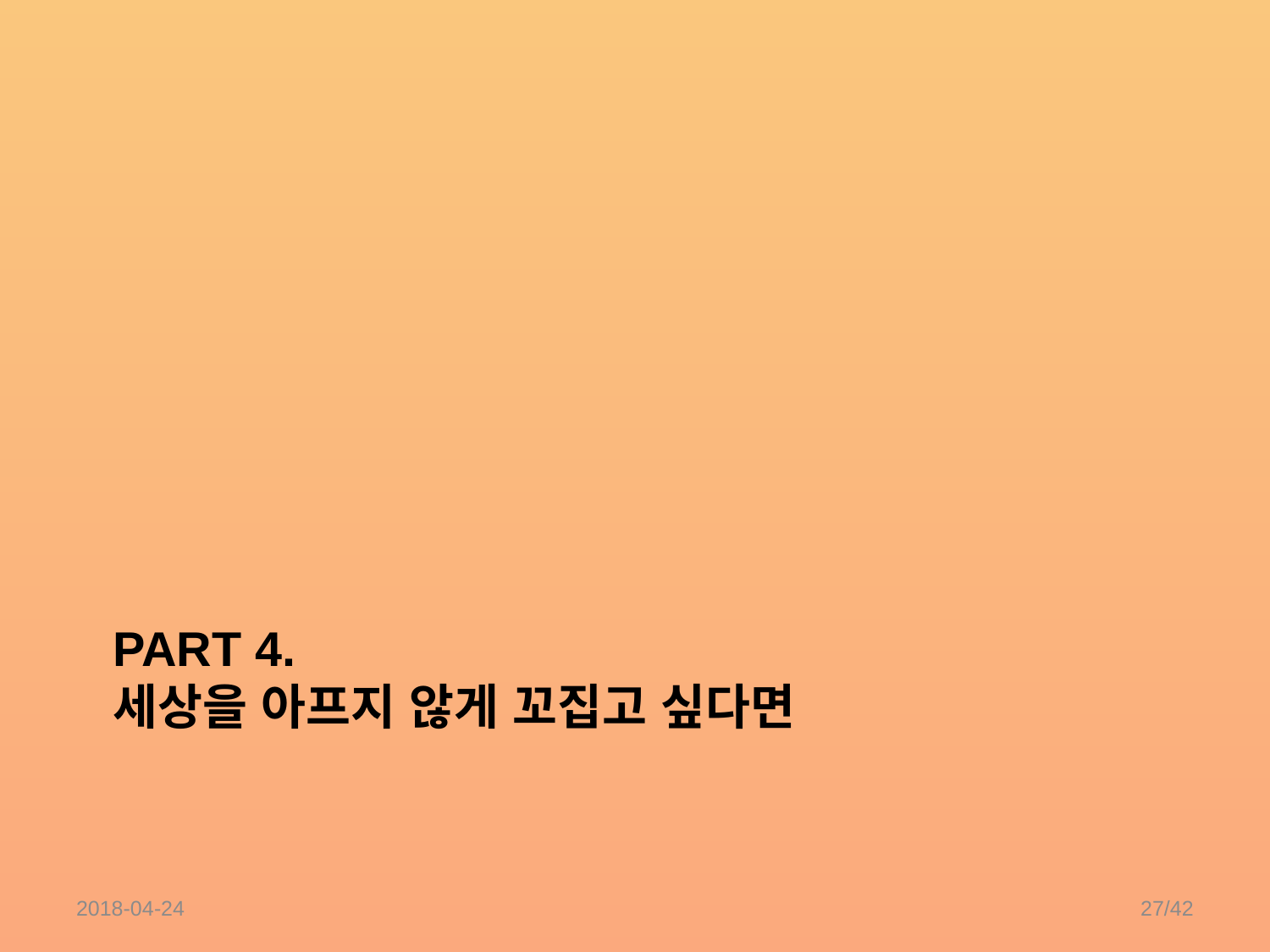

# PART 4. 세상을 아프지 않게 꼬집고 싶다면
2018-04-24
27/42